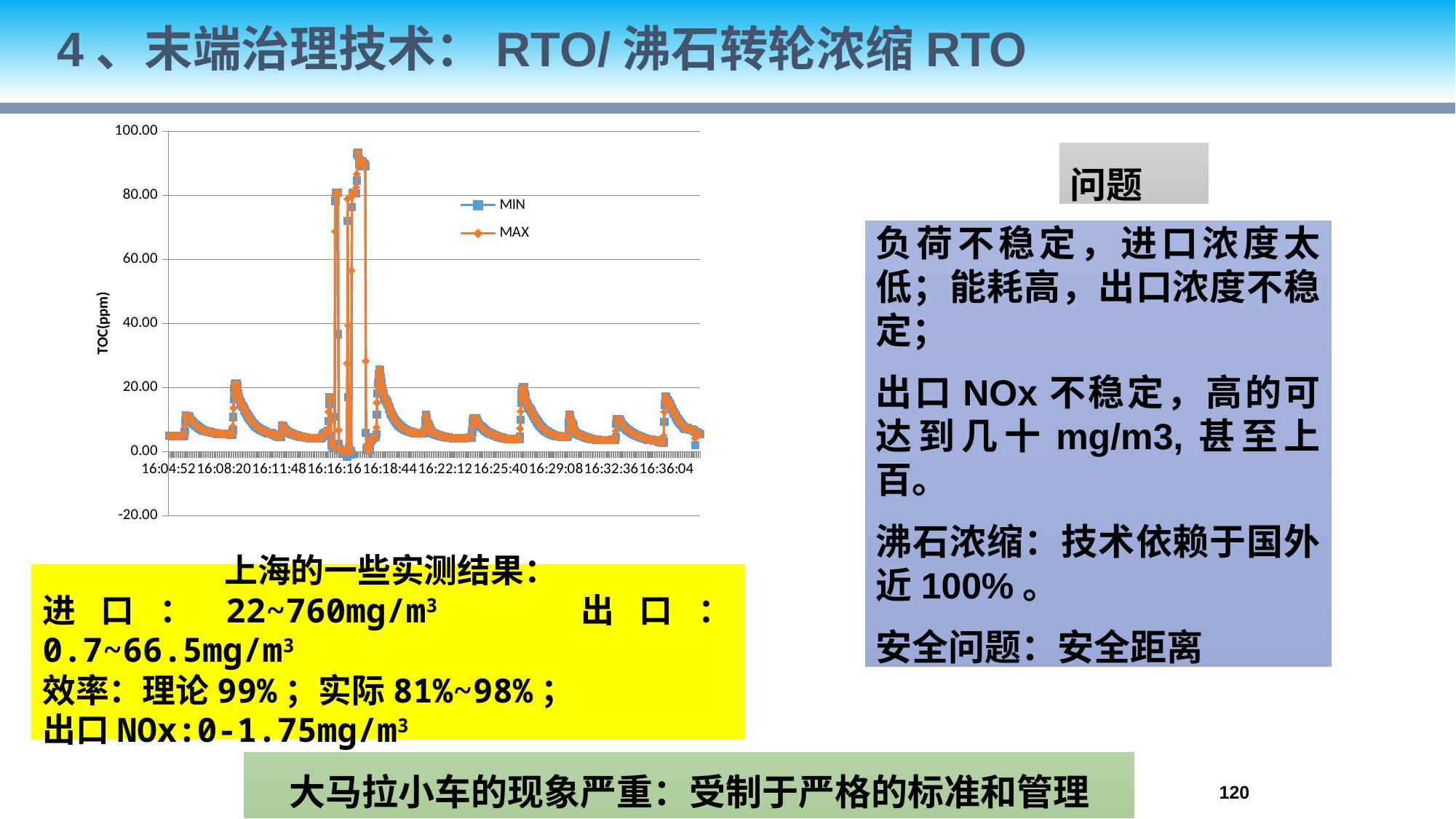

4、末端治理技术：RTO/沸石转轮浓缩RTO

### Chart

| Category | MIN | MAX |
|---|---|---|
| 0.67004629629629597 | 4.95 | 4.96 |
| 0.67006944444444405 | 4.95 | 4.95 |
| 0.67009259259259302 | 4.93 | 4.94 |
| 0.67011574074074098 | 4.92 | 4.92 |
| 0.67013888888888895 | 4.9 | 4.91 |
| 0.67016203703703703 | 4.9 | 4.91 |
| 0.670185185185185 | 4.91 | 4.92 |
| 0.67020833333333296 | 4.91 | 4.92 |
| 0.67023148148148104 | 4.88 | 4.9 |
| 0.67025462962963001 | 4.87 | 4.87 |
| 0.67027777777777797 | 4.87 | 4.88 |
| 0.67030092592592605 | 4.88 | 4.88 |
| 0.67032407407407402 | 4.9 | 4.91 |
| 0.67034722222222198 | 4.89 | 4.89 |
| 0.67037037037036995 | 4.89 | 4.89 |
| 0.67039351851851903 | 4.89 | 4.9 |
| 0.67041666666666699 | 4.88 | 4.89 |
| 0.67043981481481496 | 4.88 | 4.89 |
| 0.67046296296296304 | 4.89 | 4.9 |
| 0.67048611111111101 | 4.9 | 4.91 |
| 0.67050925925925897 | 4.9 | 4.91 |
| 0.67053240740740705 | 4.91 | 4.92 |
| 0.67055555555555602 | 4.91 | 4.92 |
| 0.67057870370370398 | 4.91 | 4.92 |
| 0.67060185185185195 | 4.93 | 4.93 |
| 0.67062500000000003 | 4.92 | 4.93 |
| 0.67064814814814799 | 4.89 | 4.91 |
| 0.67067129629629596 | 4.87 | 4.88 |
| 0.67069444444444404 | 4.88 | 4.92 |
| 0.670717592592593 | 4.95 | 5.23 |
| 0.67074074074074097 | 6.34 | 8.19 |
| 0.67076388888888905 | 9.86 | 10.97 |
| 0.67078703703703701 | 11.28 | 11.36 |
| 0.67081018518518498 | 10.71 | 11.04 |
| 0.67083333333333295 | 10.27 | 10.48 |
| 0.67085648148148103 | 10.24 | 10.37 |
| 0.67087962962962999 | 10.72 | 10.97 |
| 0.67090277777777796 | 11.15 | 11.21 |
| 0.67092592592592604 | 10.87 | 11.1 |
| 0.670949074074074 | 10.39 | 10.64 |
| 0.67097222222222197 | 10.03 | 10.18 |
| 0.67099537037037005 | 9.77 | 9.88 |
| 0.67101851851851801 | 9.52 | 9.63 |
| 0.67104166666666698 | 9.33 | 9.42 |
| 0.67106481481481495 | 9.12 | 9.24 |
| 0.67108796296296302 | 8.95 | 9.01 |
| 0.67111111111111099 | 8.84 | 8.89 |
| 0.67113425925925896 | 8.67 | 8.76 |
| 0.67115740740740704 | 8.56 | 8.62 |
| 0.671180555555556 | 8.35 | 8.47 |
| 0.67120370370370397 | 8.22 | 8.27 |
| 0.67122685185185205 | 8.14 | 8.19 |
| 0.67125000000000001 | 7.99 | 8.08 |
| 0.67127314814814798 | 7.85 | 7.94 |
| 0.67129629629629595 | 7.7 | 7.79 |
| 0.67131944444444402 | 7.56 | 7.62 |
| 0.67134259259259299 | 7.42 | 7.48 |
| 0.67136574074074096 | 7.32 | 7.36 |
| 0.67138888888888903 | 7.18 | 7.26 |
| 0.671412037037037 | 7.08 | 7.12 |
| 0.67143518518518497 | 6.97 | 7.05 |
| 0.67145833333333305 | 6.87 | 6.91 |
| 0.67148148148148101 | 6.81 | 6.83 |
| 0.67150462962962998 | 6.73 | 6.76 |
| 0.67152777777777795 | 6.69 | 6.71 |
| 0.67155092592592602 | 6.63 | 6.66 |
| 0.67157407407407399 | 6.56 | 6.59 |
| 0.67159722222222196 | 6.49 | 6.52 |
| 0.67162037037037003 | 6.47 | 6.47 |
| 0.671643518518518 | 6.44 | 6.45 |
| 0.67166666666666697 | 6.39 | 6.41 |
| 0.67168981481481504 | 6.34 | 6.36 |
| 0.67171296296296301 | 6.25 | 6.31 |
| 0.67173611111111098 | 6.22 | 6.23 |
| 0.67175925925925895 | 6.22 | 6.22 |
| 0.67178240740740702 | 6.18 | 6.21 |
| 0.67180555555555599 | 6.13 | 6.14 |
| 0.67182870370370396 | 6.14 | 6.15 |
| 0.67185185185185203 | 6.09 | 6.13 |
| 0.671875 | 6.02 | 6.06 |
| 0.67189814814814797 | 6.0 | 6.01 |
| 0.67192129629629604 | 5.92 | 5.96 |
| 0.67194444444444401 | 5.84 | 5.88 |
| 0.67196759259259298 | 5.83 | 5.83 |
| 0.67199074074074105 | 5.85 | 5.86 |
| 0.67201388888888902 | 5.82 | 5.85 |
| 0.67203703703703699 | 5.81 | 5.82 |
| 0.67206018518518496 | 5.75 | 5.8 |
| 0.67208333333333303 | 5.64 | 5.68 |
| 0.672106481481482 | 5.58 | 5.6 |
| 0.67212962962962997 | 5.58 | 5.59 |
| 0.67215277777777804 | 5.55 | 5.57 |
| 0.67217592592592601 | 5.56 | 5.57 |
| 0.67219907407407398 | 5.58 | 5.59 |
| 0.67222222222222205 | 5.57 | 5.58 |
| 0.67224537037037002 | 5.58 | 5.58 |
| 0.67226851851851899 | 5.56 | 5.56 |
| 0.67229166666666695 | 5.55 | 5.56 |
| 0.67231481481481503 | 5.48 | 5.5 |
| 0.672337962962963 | 5.47 | 5.48 |
| 0.67236111111111097 | 5.48 | 5.49 |
| 0.67238425925925904 | 5.49 | 5.5 |
| 0.67240740740740701 | 5.5 | 5.51 |
| 0.67243055555555598 | 5.54 | 5.57 |
| 0.67245370370370405 | 5.54 | 5.56 |
| 0.67247685185185202 | 5.58 | 5.62 |
| 0.67249999999999999 | 5.55 | 5.59 |
| 0.67252314814814795 | 5.46 | 5.49 |
| 0.67254629629629603 | 5.45 | 5.46 |
| 0.672569444444444 | 5.46 | 5.47 |
| 0.67259259259259296 | 5.46 | 5.46 |
| 0.67261574074074104 | 5.42 | 5.44 |
| 0.67263888888888901 | 5.4 | 5.42 |
| 0.67266203703703698 | 5.39 | 5.42 |
| 0.67268518518518505 | 5.35 | 5.38 |
| 0.67270833333333302 | 5.32 | 5.33 |
| 0.67273148148148199 | 5.28 | 5.3 |
| 0.67275462962962995 | 5.21 | 5.25 |
| 0.67277777777777803 | 5.15 | 5.16 |
| 0.672800925925926 | 5.14 | 5.41 |
| 0.67282407407407396 | 6.61 | 7.96 |
| 0.67284722222222204 | 10.71 | 13.61 |
| 0.67287037037037001 | 16.28 | 18.1 |
| 0.67289351851851897 | 19.5 | 20.34 |
| 0.67291666666666705 | 20.84 | 21.05 |
| 0.67293981481481502 | 21.15 | 21.21 |
| 0.67296296296296299 | 21.26 | 21.26 |
| 0.67298611111111095 | 21.16 | 21.25 |
| 0.67300925925925903 | 20.49 | 21.04 |
| 0.673032407407407 | 19.27 | 19.76 |
| 0.67305555555555596 | 17.97 | 18.69 |
| 0.67307870370370404 | 16.99 | 17.53 |
| 0.67310185185185201 | 16.47 | 16.67 |
| 0.67312499999999997 | 16.11 | 16.3 |
| 0.67314814814814805 | 15.48 | 15.82 |
| 0.67317129629629602 | 15.02 | 15.2 |
| 0.67319444444444398 | 14.74 | 14.86 |
| 0.67321759259259295 | 14.51 | 14.64 |
| 0.67324074074074103 | 14.29 | 14.38 |
| 0.67326388888888899 | 14.06 | 14.19 |
| 0.67328703703703696 | 13.78 | 13.92 |
| 0.67331018518518504 | 13.37 | 13.57 |
| 0.67333333333333301 | 12.98 | 13.17 |
| 0.67335648148148097 | 12.65 | 12.82 |
| 0.67337962962963005 | 12.31 | 12.46 |
| 0.67340277777777802 | 12.01 | 12.15 |
| 0.67342592592592598 | 11.75 | 11.87 |
| 0.67344907407407395 | 11.52 | 11.64 |
| 0.67347222222222203 | 11.26 | 11.4 |
| 0.67349537037036999 | 10.96 | 11.12 |
| 0.67351851851851896 | 10.71 | 10.85 |
| 0.67354166666666704 | 10.48 | 10.6 |
| 0.673564814814815 | 10.21 | 10.34 |
| 0.67358796296296297 | 9.93 | 10.06 |
| 0.67361111111111105 | 9.67 | 9.79 |
| 0.67363425925925902 | 9.48 | 9.57 |
| 0.67365740740740698 | 9.21 | 9.33 |
| 0.67368055555555595 | 9.06 | 9.15 |
| 0.67370370370370403 | 8.81 | 8.94 |
| 0.67372685185185199 | 8.61 | 8.7 |
| 0.67374999999999996 | 8.48 | 8.54 |
| 0.67377314814814804 | 8.27 | 8.37 |
| 0.673796296296296 | 8.11 | 8.18 |
| 0.67381944444444397 | 7.97 | 8.06 |
| 0.67384259259259205 | 7.82 | 7.89 |
| 0.67386574074074101 | 7.68 | 7.75 |
| 0.67388888888888898 | 7.55 | 7.61 |
| 0.67391203703703695 | 7.43 | 7.5 |
| 0.67393518518518503 | 7.31 | 7.35 |
| 0.67395833333333299 | 7.22 | 7.29 |
| 0.67398148148148096 | 7.12 | 7.18 |
| 0.67400462962963004 | 7.02 | 7.07 |
| 0.674027777777778 | 6.91 | 6.96 |
| 0.67405092592592597 | 6.79 | 6.85 |
| 0.67407407407407405 | 6.74 | 6.77 |
| 0.67409722222222201 | 6.69 | 6.72 |
| 0.67412037037036998 | 6.58 | 6.65 |
| 0.67414351851851895 | 6.47 | 6.55 |
| 0.67416666666666702 | 6.41 | 6.5 |
| 0.67418981481481499 | 6.33 | 6.38 |
| 0.67421296296296296 | 6.23 | 6.28 |
| 0.67423611111111104 | 6.17 | 6.2 |
| 0.674259259259259 | 6.1 | 6.14 |
| 0.67428240740740697 | 6.03 | 6.07 |
| 0.67430555555555605 | 5.95 | 5.98 |
| 0.67432870370370401 | 5.9 | 5.94 |
| 0.67435185185185198 | 5.83 | 5.85 |
| 0.67437499999999995 | 5.79 | 5.8 |
| 0.67439814814814802 | 5.75 | 5.77 |
| 0.67442129629629599 | 5.74 | 5.75 |
| 0.67444444444444496 | 5.73 | 5.73 |
| 0.67446759259259303 | 5.69 | 5.73 |
| 0.674490740740741 | 5.6 | 5.67 |
| 0.67451388888888897 | 5.73 | 5.75 |
| 0.67453703703703705 | 5.51 | 5.59 |
| 0.67456018518518501 | 5.43 | 5.48 |
| 0.67458333333333298 | 5.36 | 5.39 |
| 0.67460648148148195 | 5.31 | 5.35 |
| 0.67462962962963002 | 5.24 | 5.29 |
| 0.67465277777777799 | 5.18 | 5.21 |
| 0.67467592592592596 | 5.07 | 5.12 |
| 0.67469907407407403 | 5.0 | 5.04 |
| 0.674722222222222 | 4.91 | 4.97 |
| 0.67474537037036997 | 4.8 | 4.84 |
| 0.67476851851851805 | 4.79 | 4.8 |
| 0.67479166666666701 | 4.71 | 4.75 |
| 0.67481481481481498 | 4.66 | 4.68 |
| 0.67483796296296295 | 4.62 | 4.64 |
| 0.67486111111111102 | 4.6 | 4.6 |
| 0.67488425925925899 | 4.59 | 4.59 |
| 0.67490740740740696 | 4.64 | 4.72 |
| 0.67493055555555603 | 4.88 | 5.63 |
| 0.674953703703704 | 6.91 | 7.76 |
| 0.67497685185185197 | 8.12 | 8.34 |
| 0.67500000000000004 | 7.93 | 8.32 |
| 0.67502314814814801 | 7.8 | 8.02 |
| 0.67504629629629598 | 7.36 | 7.42 |
| 0.67506944444444394 | 7.05 | 7.14 |
| 0.67509259259259302 | 6.93 | 6.98 |
| 0.67511574074074099 | 6.78 | 6.87 |
| 0.67513888888888896 | 6.57 | 6.65 |
| 0.67516203703703703 | 6.39 | 6.47 |
| 0.675185185185185 | 6.28 | 6.33 |
| 0.67520833333333297 | 6.19 | 6.26 |
| 0.67523148148148104 | 6.11 | 6.15 |
| 0.67525462962963001 | 6.05 | 6.05 |
| 0.67527777777777798 | 5.93 | 5.97 |
| 0.67530092592592605 | 5.85 | 5.89 |
| 0.67532407407407402 | 5.77 | 5.81 |
| 0.67534722222222199 | 5.7 | 5.73 |
| 0.67537037037036995 | 5.61 | 5.68 |
| 0.67539351851851803 | 5.53 | 5.57 |
| 0.675416666666667 | 5.46 | 5.5 |
| 0.67543981481481496 | 5.4 | 5.44 |
| 0.67546296296296304 | 5.35 | 5.38 |
| 0.67548611111111101 | 5.28 | 5.32 |
| 0.67550925925925898 | 5.22 | 5.25 |
| 0.67553240740740705 | 5.17 | 5.19 |
| 0.67555555555555602 | 5.11 | 5.13 |
| 0.67557870370370399 | 5.05 | 5.09 |
| 0.67560185185185195 | 4.99 | 5.01 |
| 0.67562500000000003 | 4.95 | 4.97 |
| 0.675648148148148 | 4.91 | 4.93 |
| 0.67567129629629596 | 4.84 | 4.87 |
| 0.67569444444444404 | 4.79 | 4.8 |
| 0.67571759259259301 | 4.72 | 4.76 |
| 0.67574074074074097 | 4.7 | 4.71 |
| 0.67576388888888905 | 4.67 | 4.68 |
| 0.67578703703703702 | 4.65 | 4.68 |
| 0.67581018518518499 | 4.59 | 4.6 |
| 0.67583333333333295 | 4.57 | 4.57 |
| 0.67585648148148103 | 4.56 | 4.6 |
| 0.67587962962963 | 4.5 | 4.57 |
| 0.67590277777777796 | 4.45 | 4.47 |
| 0.67592592592592604 | 4.45 | 4.49 |
| 0.67594907407407401 | 4.44 | 4.48 |
| 0.67597222222222197 | 4.37 | 4.4 |
| 0.67599537037037005 | 4.34 | 4.36 |
| 0.67601851851851802 | 4.33 | 4.34 |
| 0.67604166666666698 | 4.3 | 4.33 |
| 0.67606481481481495 | 4.29 | 4.3 |
| 0.67608796296296303 | 4.26 | 4.3 |
| 0.676111111111111 | 4.24 | 4.25 |
| 0.67613425925925896 | 4.22 | 4.23 |
| 0.67615740740740704 | 4.2 | 4.21 |
| 0.67618055555555501 | 4.18 | 4.19 |
| 0.67620370370370397 | 4.18 | 4.19 |
| 0.67622685185185205 | 4.18 | 4.19 |
| 0.67625000000000002 | 4.15 | 4.17 |
| 0.67627314814814798 | 4.15 | 4.16 |
| 0.67629629629629595 | 4.14 | 4.15 |
| 0.67631944444444403 | 4.14 | 4.14 |
| 0.67634259259259299 | 4.15 | 4.15 |
| 0.67636574074074096 | 4.15 | 4.15 |
| 0.67638888888888904 | 4.15 | 4.15 |
| 0.67641203703703701 | 4.13 | 4.14 |
| 0.67643518518518497 | 4.14 | 4.14 |
| 0.67645833333333305 | 4.16 | 4.16 |
| 0.67648148148148202 | 4.16 | 4.16 |
| 0.67650462962962998 | 4.16 | 4.16 |
| 0.67652777777777795 | 4.16 | 4.17 |
| 0.67655092592592603 | 4.19 | 4.19 |
| 0.67657407407407399 | 4.18 | 4.19 |
| 0.67659722222222196 | 4.18 | 4.19 |
| 0.67662037037037004 | 4.2 | 4.21 |
| 0.676643518518519 | 4.21 | 4.21 |
| 0.67666666666666697 | 4.21 | 4.26 |
| 0.67668981481481505 | 4.33 | 4.49 |
| 0.67671296296296302 | 4.69 | 4.85 |
| 0.67673611111111098 | 5.05 | 5.24 |
| 0.67675925925925895 | 5.37 | 5.45 |
| 0.67678240740740703 | 5.52 | 5.59 |
| 0.67680555555555599 | 5.66 | 5.71 |
| 0.67682870370370396 | 5.76 | 5.78 |
| 0.67685185185185204 | 5.81 | 5.84 |
| 0.676875 | 5.9 | 5.97 |
| 0.67689814814814797 | 6.01 | 6.05 |
| 0.67692129629629605 | 6.09 | 6.12 |
| 0.67694444444444402 | 6.16 | 6.25 |
| 0.67696759259259298 | 6.48 | 6.99 |
| 0.67699074074074095 | 9.47 | 12.45 |
| 0.67701388888888903 | 14.72 | 16.46 |
| 0.67703703703703699 | 17.03 | 17.05 |
| 0.67706018518518496 | 16.69 | 16.93 |
| 0.67777777777777803 | 4.86 | 9.57 |
| 0.677800925925926 | 2.7 | 3.39 |
| 0.67782407407407397 | 2.05 | 2.31 |
| 0.67784722222222205 | 1.73 | 1.87 |
| 0.67787037037037001 | 1.54 | 1.62 |
| 0.67789351851851898 | 1.4 | 1.47 |
| 0.67791666666666694 | 1.3 | 1.35 |
| 0.67793981481481502 | 1.2 | 1.25 |
| 0.67796296296296299 | 10.81 | 68.7 |
| 0.67798611111111096 | 78.25 | 80.25 |
| 0.67800925925925903 | 80.77 | 80.86 |
| 0.678032407407407 | 80.79 | 80.88 |
| 0.67805555555555597 | 80.8 | 80.85 |
| 0.67807870370370404 | 80.85 | 80.87 |
| 0.67810185185185201 | 36.68 | 80.65 |
| 0.67812499999999998 | 2.37 | 6.74 |
| 0.67814814814814794 | 0.87 | 1.26 |
| 0.67817129629629602 | 0.62 | 0.71 |
| 0.67819444444444399 | 0.5 | 0.55 |
| 0.67821759259259295 | 0.44 | 0.47 |
| 0.67824074074074103 | 0.4 | 0.42 |
| 0.678263888888889 | 0.37 | 0.39 |
| 0.67828703703703697 | 0.31 | 0.32 |
| 0.67831018518518504 | 0.29 | 0.3 |
| 0.67833333333333301 | 0.27 | 0.28 |
| 0.67835648148148098 | 0.25 | 0.26 |
| 0.67837962962963005 | 0.05 | 0.22 |
| 0.67840277777777802 | -0.05 | 0.0 |
| 0.67842592592592599 | -0.07 | -0.06 |
| 0.67844907407407395 | -0.04 | 0.02 |
| 0.67777777777777803 | 0.06 | 0.1 |
| 0.677800925925926 | -1.53 | 27.55 |
| 0.67782407407407397 | 71.96 | 78.94 |
| 0.67784722222222205 | 16.99 | 39.37 |
| 0.67787037037037001 | 1.21 | 3.69 |
| 0.67789351851851898 | 0.28 | 0.51 |
| 0.67791666666666694 | 0.14 | 0.19 |
| 0.67793981481481502 | 0.09 | 0.11 |
| 0.67796296296296299 | 0.06 | 0.07 |
| 0.67798611111111096 | -0.83 | 56.51 |
| 0.67800925925925903 | 76.3 | 79.8 |
| 0.678032407407407 | 80.66 | 80.89 |
| 0.67805555555555597 | 80.92 | 80.95 |
| 0.67807870370370404 | 80.88 | 80.95 |
| 0.67810185185185201 | 80.78 | 80.87 |
| 0.67812499999999998 | 80.68 | 80.76 |
| 0.67814814814814794 | 80.63 | 80.64 |
| 0.67817129629629602 | 80.56 | 80.58 |
| 0.67819444444444399 | 80.59 | 82.55 |
| 0.67821759259259295 | 84.56 | 86.63 |
| 0.67824074074074103 | 92.89 | 93.41 |
| 0.678263888888889 | 93.35 | 93.41 |
| 0.67828703703703697 | 92.27 | 93.33 |
| 0.67831018518518504 | 90.01 | 90.84 |
| 0.67833333333333301 | 89.71 | 89.72 |
| 0.67835648148148098 | 89.64 | 89.66 |
| 0.67837962962963005 | 89.56 | 89.65 |
| 0.67840277777777802 | 89.51 | 89.59 |
| 0.67842592592592599 | 89.13 | 89.45 |
| 0.67844907407407395 | 90.06 | 91.01 |
| 0.67847222222222203 | 90.64 | 91.16 |
| 0.67849537037037 | 89.98 | 90.29 |
| 0.67851851851851797 | 89.8 | 89.92 |
| 0.67854166666666704 | 89.72 | 89.78 |
| 0.67856481481481501 | 89.71 | 89.74 |
| 0.67858796296296298 | 89.03 | 89.65 |
| 0.67861111111111105 | 5.91 | 28.3 |
| 0.67863425925925902 | 1.07 | 2.08 |
| 0.67865740740740699 | 0.64 | 0.74 |
| 0.67868055555555595 | 0.54 | 0.56 |
| 0.67870370370370403 | 0.5 | 0.51 |
| 0.678726851851852 | 0.53 | 0.55 |
| 0.67874999999999996 | 0.44 | 0.57 |
| 0.67877314814814804 | 0.7 | 1.81 |
| 0.67879629629629601 | 2.38 | 2.83 |
| 0.67881944444444497 | 3.14 | 3.4 |
| 0.67884259259259305 | 3.58 | 3.71 |
| 0.67886574074074102 | 3.83 | 3.94 |
| 0.67888888888888899 | 4.03 | 4.12 |
| 0.67891203703703695 | 4.2 | 4.23 |
| 0.67893518518518503 | 4.28 | 4.35 |
| 0.678958333333333 | 4.42 | 4.44 |
| 0.67898148148148196 | 4.47 | 4.47 |
| 0.67900462962963004 | 4.49 | 4.49 |
| 0.67902777777777801 | 4.47 | 4.48 |
| 0.67905092592592597 | 4.48 | 4.52 |
| 0.67907407407407405 | 5.37 | 7.57 |
| 0.67909722222222202 | 11.57 | 15.3 |
| 0.67912037037036999 | 18.12 | 20.27 |
| 0.67914351851851895 | 21.57 | 22.53 |
| 0.67916666666666703 | 23.48 | 23.84 |
| 0.679189814814815 | 24.3 | 25.0 |
| 0.67921296296296296 | 25.62 | 25.83 |
| 0.67923611111111104 | 25.42 | 25.81 |
| 0.67925925925925901 | 23.16 | 24.12 |
| 0.67928240740740697 | 21.58 | 22.47 |
| 0.67930555555555605 | 20.36 | 20.77 |
| 0.67932870370370402 | 19.57 | 19.91 |
| 0.67935185185185198 | 18.7 | 19.09 |
| 0.67937499999999995 | 17.86 | 18.27 |
| 0.67939814814814803 | 17.12 | 17.51 |
| 0.679421296296296 | 16.58 | 16.75 |
| 0.67944444444444396 | 16.48 | 16.66 |
| 0.67946759259259304 | 16.15 | 16.27 |
| 0.67949074074074101 | 15.88 | 15.94 |
| 0.67951388888888897 | 15.74 | 15.84 |
| 0.67953703703703705 | 15.33 | 15.58 |
| 0.67956018518518502 | 14.77 | 15.06 |
| 0.67958333333333298 | 14.56 | 14.78 |
| 0.67960648148148195 | 14.04 | 14.34 |
| 0.67962962962963003 | 13.45 | 13.7 |
| 0.67965277777777799 | 13.02 | 13.24 |
| 0.67967592592592596 | 12.57 | 12.8 |
| 0.67969907407407404 | 12.11 | 12.35 |
| 0.67972222222222201 | 11.83 | 11.96 |
| 0.67974537037036997 | 11.43 | 11.63 |
| 0.67976851851851805 | 11.08 | 11.27 |
| 0.67979166666666702 | 10.82 | 10.94 |
| 0.67981481481481498 | 10.51 | 10.65 |
| 0.67983796296296295 | 10.26 | 10.35 |
| 0.67986111111111103 | 9.99 | 10.14 |
| 0.67988425925925899 | 9.73 | 9.85 |
| 0.67990740740740696 | 9.48 | 9.62 |
| 0.67993055555555604 | 9.28 | 9.37 |
| 0.679953703703704 | 9.06 | 9.18 |
| 0.67997685185185197 | 8.89 | 8.98 |
| 0.68 | 8.69 | 8.76 |
| 0.68002314814814802 | 8.45 | 8.55 |
| 0.68004629629629598 | 8.26 | 8.34 |
| 0.68006944444444395 | 8.12 | 8.19 |
| 0.68009259259259303 | 7.99 | 8.03 |
| 0.68011574074074099 | 7.88 | 7.95 |
| 0.68013888888888896 | 7.76 | 7.82 |
| 0.68016203703703704 | 7.59 | 7.67 |
| 0.680185185185185 | 7.49 | 7.54 |
| 0.68020833333333297 | 7.35 | 7.41 |
| 0.68023148148148105 | 7.19 | 7.24 |
| 0.68025462962963001 | 7.07 | 7.14 |
| 0.68027777777777798 | 6.96 | 7.02 |
| 0.68030092592592595 | 6.88 | 6.91 |
| 0.68032407407407403 | 6.82 | 6.85 |
| 0.68034722222222199 | 6.75 | 6.79 |
| 0.68037037037036996 | 6.64 | 6.68 |
| 0.68039351851851804 | 6.55 | 6.58 |
| 0.680416666666667 | 6.51 | 6.52 |
| 0.68043981481481497 | 6.46 | 6.48 |
| 0.68046296296296305 | 6.38 | 6.42 |
| 0.68048611111111101 | 6.29 | 6.33 |
| 0.68050925925925898 | 6.26 | 6.27 |
| 0.68053240740740695 | 6.23 | 6.24 |
| 0.68055555555555503 | 6.18 | 6.21 |
| 0.68057870370370399 | 6.1 | 6.16 |
| 0.68060185185185196 | 6.03 | 6.06 |
| 0.68062500000000004 | 6.0 | 6.02 |
| 0.680648148148148 | 5.94 | 5.96 |
| 0.68067129629629597 | 5.93 | 5.93 |
| 0.68069444444444405 | 5.89 | 5.9 |
| 0.68071759259259301 | 5.84 | 5.87 |
| 0.68074074074074098 | 5.8 | 5.83 |
| 0.68076388888888895 | 5.78 | 5.79 |
| 0.68078703703703702 | 5.76 | 5.77 |
| 0.68081018518518499 | 5.75 | 5.75 |
| 0.68083333333333296 | 5.74 | 5.74 |
| 0.68085648148148203 | 5.7 | 5.71 |
| 0.68087962962963 | 5.69 | 5.69 |
| 0.68090277777777797 | 5.65 | 5.68 |
| 0.68092592592592605 | 5.63 | 5.65 |
| 0.68094907407407401 | 5.65 | 5.66 |
| 0.68097222222222198 | 5.64 | 5.66 |
| 0.68099537037036995 | 5.63 | 5.65 |
| 0.68101851851851902 | 5.63 | 5.63 |
| 0.68104166666666699 | 5.62 | 5.64 |
| 0.68106481481481496 | 5.6 | 5.6 |
| 0.68108796296296303 | 5.61 | 5.67 |
| 0.681111111111111 | 5.72 | 5.75 |
| 0.68113425925925897 | 5.77 | 5.8 |
| 0.68115740740740705 | 5.81 | 5.94 |
| 0.68118055555555601 | 6.7 | 7.83 |
| 0.68120370370370398 | 9.59 | 10.92 |
| 0.68122685185185206 | 11.49 | 11.61 |
| 0.68125000000000002 | 10.69 | 11.26 |
| 0.68127314814814799 | 9.65 | 10.0 |
| 0.68129629629629596 | 8.93 | 9.24 |
| 0.68131944444444403 | 8.55 | 8.68 |
| 0.681342592592593 | 8.41 | 8.46 |
| 0.68136574074074097 | 8.13 | 8.29 |
| 0.68138888888888904 | 7.68 | 7.94 |
| 0.68141203703703701 | 7.07 | 7.33 |
| 0.68143518518518498 | 6.57 | 6.81 |
| 0.68145833333333306 | 6.27 | 6.38 |
| 0.68148148148148102 | 6.03 | 6.15 |
| 0.68150462962962999 | 5.88 | 5.94 |
| 0.68152777777777795 | 5.78 | 5.84 |
| 0.68155092592592603 | 5.7 | 5.73 |
| 0.681574074074074 | 5.63 | 5.66 |
| 0.68159722222222197 | 5.57 | 5.59 |
| 0.68162037037037004 | 5.52 | 5.54 |
| 0.68164351851851901 | 5.47 | 5.5 |
| 0.68166666666666698 | 5.39 | 5.41 |
| 0.68168981481481505 | 5.34 | 5.37 |
| 0.68171296296296302 | 5.27 | 5.3 |
| 0.68173611111111099 | 5.2 | 5.24 |
| 0.68175925925925895 | 5.13 | 5.15 |
| 0.68178240740740703 | 5.07 | 5.11 |
| 0.681805555555556 | 5.03 | 5.05 |
| 0.68182870370370396 | 4.99 | 5.01 |
| 0.68185185185185204 | 4.94 | 4.97 |
| 0.68187500000000001 | 4.88 | 4.9 |
| 0.68189814814814798 | 4.84 | 4.87 |
| 0.68192129629629605 | 4.79 | 4.82 |
| 0.68194444444444402 | 4.75 | 4.77 |
| 0.68196759259259299 | 4.68 | 4.72 |
| 0.68199074074074095 | 4.66 | 4.66 |
| 0.68201388888888903 | 4.64 | 4.66 |
| 0.682037037037037 | 4.6 | 4.62 |
| 0.68206018518518496 | 4.56 | 4.59 |
| 0.68208333333333304 | 4.52 | 4.54 |
| 0.68210648148148101 | 4.47 | 4.49 |
| 0.68212962962962997 | 4.44 | 4.46 |
| 0.68215277777777805 | 4.4 | 4.41 |
| 0.68217592592592602 | 4.38 | 4.39 |
| 0.68219907407407399 | 4.35 | 4.36 |
| 0.68222222222222195 | 4.33 | 4.33 |
| 0.68224537037037003 | 4.32 | 4.32 |
| 0.682268518518519 | 4.31 | 4.31 |
| 0.68229166666666696 | 4.28 | 4.3 |
| 0.68231481481481504 | 4.27 | 4.27 |
| 0.68233796296296301 | 4.23 | 4.25 |
| 0.68236111111111097 | 4.22 | 4.22 |
| 0.68238425925925905 | 4.21 | 4.21 |
| 0.68240740740740702 | 4.2 | 4.21 |
| 0.68243055555555598 | 4.17 | 4.18 |
| 0.68245370370370395 | 4.17 | 4.17 |
| 0.68247685185185203 | 4.17 | 4.17 |
| 0.6825 | 4.15 | 4.15 |
| 0.68252314814814796 | 4.14 | 4.16 |
| 0.68254629629629604 | 4.12 | 4.14 |
| 0.68256944444444401 | 4.12 | 4.12 |
| 0.68259259259259297 | 4.13 | 4.14 |
| 0.68261574074074105 | 4.13 | 4.14 |
| 0.68263888888888902 | 4.14 | 4.15 |
| 0.68266203703703698 | 4.15 | 4.15 |
| 0.68268518518518495 | 4.14 | 4.15 |
| 0.68270833333333303 | 4.14 | 4.15 |
| 0.682731481481481 | 4.15 | 4.16 |
| 0.68275462962962996 | 4.16 | 4.16 |
| 0.68277777777777804 | 4.17 | 4.17 |
| 0.68280092592592601 | 4.18 | 4.19 |
| 0.68282407407407397 | 4.19 | 4.2 |
| 0.68284722222222205 | 4.2 | 4.21 |
| 0.68287037037037002 | 4.19 | 4.2 |
| 0.68289351851851798 | 4.22 | 4.23 |
| 0.68291666666666695 | 4.24 | 4.24 |
| 0.68293981481481503 | 4.25 | 4.25 |
| 0.68296296296296299 | 4.24 | 4.25 |
| 0.68298611111111096 | 4.24 | 4.25 |
| 0.68300925925925904 | 4.25 | 4.26 |
| 0.68303240740740701 | 4.27 | 4.27 |
| 0.68305555555555597 | 4.27 | 4.28 |
| 0.68307870370370405 | 4.3 | 4.31 |
| 0.68310185185185202 | 4.32 | 4.33 |
| 0.68312499999999998 | 4.34 | 4.35 |
| 0.68314814814814795 | 4.35 | 4.35 |
| 0.68317129629629603 | 4.33 | 4.34 |
| 0.68319444444444499 | 4.31 | 4.33 |
| 0.68321759259259296 | 4.41 | 4.56 |
| 0.68324074074074104 | 6.19 | 8.01 |
| 0.683263888888889 | 9.56 | 10.36 |
| 0.68328703703703697 | 10.41 | 10.54 |
| 0.68331018518518505 | 9.9 | 10.15 |
| 0.68333333333333302 | 9.58 | 9.72 |
| 0.68335648148148198 | 9.59 | 9.81 |
| 0.68337962962962995 | 10.04 | 10.3 |
| 0.68340277777777803 | 10.45 | 10.47 |
| 0.68342592592592599 | 10.01 | 10.33 |
| 0.68344907407407396 | 9.53 | 9.7 |
| 0.68347222222222204 | 9.15 | 9.35 |
| 0.68349537037037 | 8.79 | 8.94 |
| 0.68351851851851897 | 8.58 | 8.69 |
| 0.68354166666666705 | 8.41 | 8.5 |
| 0.68356481481481501 | 8.18 | 8.32 |
| 0.68358796296296298 | 7.92 | 8.04 |
| 0.68361111111111095 | 7.82 | 7.86 |
| 0.68363425925925903 | 7.75 | 7.79 |
| 0.68365740740740699 | 7.65 | 7.73 |
| 0.68368055555555596 | 7.43 | 7.55 |
| 0.68370370370370404 | 7.29 | 7.33 |
| 0.683726851851852 | 7.1 | 7.18 |
| 0.68374999999999997 | 6.95 | 7.03 |
| 0.68377314814814805 | 6.81 | 6.89 |
| 0.68379629629629601 | 6.68 | 6.74 |
| 0.68381944444444398 | 6.57 | 6.62 |
| 0.68384259259259295 | 6.43 | 6.51 |
| 0.68386574074074102 | 6.25 | 6.33 |
| 0.68388888888888899 | 6.16 | 6.2 |
| 0.68391203703703696 | 6.04 | 6.08 |
| 0.68393518518518504 | 6.01 | 6.02 |
| 0.683958333333333 | 5.96 | 5.99 |
| 0.68398148148148197 | 5.87 | 5.93 |
| 0.68400462962963005 | 5.77 | 5.82 |
| 0.68402777777777801 | 5.65 | 5.7 |
| 0.68405092592592598 | 5.57 | 5.6 |
| 0.68407407407407395 | 5.54 | 5.56 |
| 0.68409722222222202 | 5.44 | 5.49 |
| 0.68412037037036999 | 5.37 | 5.41 |
| 0.68414351851851896 | 5.31 | 5.35 |
| 0.68416666666666703 | 5.25 | 5.26 |
| 0.684189814814815 | 5.2 | 5.23 |
| 0.68421296296296297 | 5.08 | 5.13 |
| 0.68423611111111104 | 5.02 | 5.05 |
| 0.68425925925925901 | 4.97 | 4.99 |
| 0.68428240740740698 | 4.9 | 4.93 |
| 0.68430555555555606 | 4.83 | 4.86 |
| 0.68432870370370402 | 4.77 | 4.8 |
| 0.68435185185185199 | 4.71 | 4.76 |
| 0.68437499999999996 | 4.63 | 4.66 |
| 0.68439814814814803 | 4.59 | 4.61 |
| 0.684421296296296 | 4.54 | 4.57 |
| 0.68444444444444397 | 4.5 | 4.52 |
| 0.68446759259259304 | 4.47 | 4.48 |
| 0.68449074074074101 | 4.41 | 4.44 |
| 0.68451388888888898 | 4.36 | 4.39 |
| 0.68453703703703705 | 4.3 | 4.32 |
| 0.68456018518518502 | 4.22 | 4.25 |
| 0.68458333333333299 | 4.14 | 4.18 |
| 0.68460648148148195 | 4.13 | 4.13 |
| 0.68462962962963003 | 4.09 | 4.12 |
| 0.684652777777778 | 4.03 | 4.06 |
| 0.68467592592592597 | 4.01 | 4.01 |
| 0.68469907407407404 | 3.99 | 4.0 |
| 0.68472222222222201 | 3.99 | 3.99 |
| 0.68474537037036998 | 3.96 | 3.97 |
| 0.68476851851851805 | 3.96 | 3.96 |
| 0.68479166666666702 | 3.95 | 3.95 |
| 0.68481481481481499 | 3.97 | 3.98 |
| 0.68483796296296295 | 3.98 | 3.99 |
| 0.68486111111111103 | 3.97 | 3.98 |
| 0.684884259259259 | 3.92 | 3.95 |
| 0.68490740740740697 | 3.88 | 3.89 |
| 0.68493055555555504 | 3.87 | 3.91 |
| 0.68495370370370401 | 3.94 | 3.97 |
| 0.68497685185185198 | 3.92 | 3.96 |
| 0.68500000000000005 | 3.86 | 3.87 |
| 0.68502314814814802 | 3.83 | 3.84 |
| 0.68504629629629599 | 3.83 | 3.84 |
| 0.68506944444444395 | 3.84 | 3.84 |
| 0.68509259259259303 | 3.86 | 3.87 |
| 0.685115740740741 | 3.89 | 3.92 |
| 0.68513888888888896 | 3.92 | 3.93 |
| 0.68516203703703704 | 3.88 | 3.89 |
| 0.68518518518518501 | 3.91 | 3.93 |
| 0.68520833333333298 | 3.93 | 3.94 |
| 0.68523148148148105 | 3.95 | 3.96 |
| 0.68525462962963002 | 3.91 | 3.94 |
| 0.68527777777777799 | 3.79 | 3.84 |
| 0.68530092592592595 | 3.78 | 3.84 |
| 0.68532407407407403 | 4.59 | 7.24 |
| 0.685347222222222 | 9.95 | 12.58 |
| 0.68537037037036996 | 15.29 | 16.96 |
| 0.68539351851851904 | 18.16 | 18.96 |
| 0.68541666666666701 | 19.41 | 19.63 |
| 0.68543981481481497 | 19.83 | 19.98 |
| 0.68546296296296305 | 20.06 | 20.13 |
| 0.68548611111111102 | 20.08 | 20.16 |
| 0.68550925925925899 | 19.02 | 19.76 |
| 0.68553240740740795 | 17.87 | 18.37 |
| 0.68555555555555603 | 17.06 | 17.5 |
| 0.685578703703704 | 16.1 | 16.44 |
| 0.68560185185185196 | 15.43 | 15.71 |
| 0.68562500000000004 | 14.92 | 15.14 |
| 0.68564814814814801 | 14.47 | 14.68 |
| 0.68567129629629597 | 14.13 | 14.27 |
| 0.68569444444444405 | 13.83 | 13.99 |
| 0.68571759259259302 | 13.6 | 13.7 |
| 0.68574074074074098 | 13.4 | 13.49 |
| 0.68576388888888895 | 13.18 | 13.3 |
| 0.68578703703703703 | 13.0 | 13.09 |
| 0.685810185185185 | 12.68 | 12.87 |
| 0.68583333333333296 | 12.27 | 12.5 |
| 0.68585648148148104 | 11.94 | 12.09 |
| 0.68587962962963001 | 11.59 | 11.78 |
| 0.68590277777777797 | 11.32 | 11.46 |
| 0.68592592592592605 | 11.06 | 11.19 |
| 0.68594907407407402 | 10.79 | 10.92 |
| 0.68597222222222198 | 10.43 | 10.65 |
| 0.68599537037036995 | 10.12 | 10.26 |
| 0.68601851851851903 | 9.88 | 10.02 |
| 0.68604166666666699 | 9.6 | 9.73 |
| 0.68606481481481496 | 9.4 | 9.49 |
| 0.68608796296296304 | 9.17 | 9.3 |
| 0.68611111111111101 | 8.94 | 9.07 |
| 0.68613425925925897 | 8.67 | 8.79 |
| 0.68615740740740705 | 8.45 | 8.56 |
| 0.68618055555555602 | 8.26 | 8.35 |
| 0.68620370370370398 | 8.06 | 8.17 |
| 0.68622685185185195 | 7.87 | 7.96 |
| 0.68625000000000003 | 7.66 | 7.78 |
| 0.68627314814814799 | 7.44 | 7.57 |
| 0.68629629629629596 | 7.3 | 7.35 |
| 0.68631944444444404 | 7.17 | 7.22 |
| 0.686342592592593 | 7.03 | 7.1 |
| 0.68636574074074097 | 6.87 | 6.94 |
| 0.68638888888888905 | 6.75 | 6.82 |
| 0.68641203703703701 | 6.6 | 6.69 |
| 0.68643518518518498 | 6.46 | 6.54 |
| 0.68645833333333295 | 6.35 | 6.41 |
| 0.68648148148148103 | 6.26 | 6.3 |
| 0.68650462962962999 | 6.17 | 6.22 |
| 0.68652777777777796 | 6.07 | 6.11 |
| 0.68655092592592604 | 5.97 | 6.02 |
| 0.686574074074074 | 5.89 | 5.93 |
| 0.68659722222222197 | 5.79 | 5.84 |
| 0.68662037037037005 | 5.67 | 5.74 |
| 0.68664351851851801 | 5.61 | 5.63 |
| 0.68666666666666698 | 5.51 | 5.56 |
| 0.68668981481481495 | 5.4 | 5.46 |
| 0.68671296296296302 | 5.34 | 5.36 |
| 0.68673611111111099 | 5.27 | 5.29 |
| 0.68675925925925896 | 5.21 | 5.24 |
| 0.68678240740740704 | 5.15 | 5.18 |
| 0.686805555555556 | 5.08 | 5.12 |
| 0.68682870370370397 | 5.05 | 5.07 |
| 0.68685185185185205 | 4.98 | 5.01 |
| 0.68687500000000001 | 4.96 | 4.97 |
| 0.68689814814814798 | 4.93 | 4.95 |
| 0.68692129629629595 | 4.87 | 4.9 |
| 0.68694444444444402 | 4.85 | 4.88 |
| 0.68696759259259299 | 4.88 | 4.9 |
| 0.68699074074074096 | 4.84 | 4.86 |
| 0.68701388888888903 | 4.81 | 4.83 |
| 0.687037037037037 | 4.76 | 4.79 |
| 0.68706018518518497 | 4.72 | 4.74 |
| 0.68708333333333305 | 4.71 | 4.71 |
| 0.68710648148148101 | 4.68 | 4.69 |
| 0.68712962962962998 | 4.66 | 4.68 |
| 0.68715277777777795 | 4.64 | 4.65 |
| 0.68717592592592602 | 4.61 | 4.62 |
| 0.68719907407407399 | 4.61 | 4.61 |
| 0.68722222222222196 | 4.6 | 4.61 |
| 0.68724537037037003 | 4.58 | 4.6 |
| 0.687268518518518 | 4.58 | 4.58 |
| 0.68729166666666697 | 4.56 | 4.57 |
| 0.68731481481481504 | 4.55 | 4.56 |
| 0.68733796296296301 | 4.56 | 4.59 |
| 0.68736111111111098 | 4.61 | 4.62 |
| 0.68738425925925895 | 4.67 | 4.69 |
| 0.68740740740740702 | 4.75 | 5.14 |
| 0.68743055555555599 | 5.9 | 7.48 |
| 0.68745370370370396 | 8.98 | 10.49 |
| 0.68747685185185203 | 11.47 | 11.7 |
| 0.6875 | 11.22 | 11.55 |
| 0.68752314814814797 | 9.99 | 10.5 |
| 0.68754629629629604 | 9.21 | 9.59 |
| 0.68756944444444401 | 8.79 | 8.95 |
| 0.68759259259259298 | 8.63 | 8.7 |
| 0.68761574074074105 | 8.44 | 8.56 |
| 0.68763888888888902 | 7.8 | 8.11 |
| 0.68766203703703699 | 7.05 | 7.43 |
| 0.68768518518518496 | 6.58 | 6.81 |
| 0.68770833333333303 | 6.24 | 6.42 |
| 0.687731481481482 | 5.98 | 6.09 |
| 0.68775462962962997 | 5.79 | 5.89 |
| 0.68777777777777804 | 5.66 | 5.71 |
| 0.68780092592592601 | 5.57 | 5.61 |
| 0.68782407407407398 | 5.5 | 5.53 |
| 0.68784722222222205 | 5.41 | 5.45 |
| 0.68787037037037002 | 5.35 | 5.38 |
| 0.68789351851851899 | 5.28 | 5.32 |
| 0.68791666666666695 | 5.19 | 5.24 |
| 0.68793981481481503 | 5.11 | 5.15 |
| 0.687962962962963 | 5.04 | 5.08 |
| 0.68798611111111097 | 4.97 | 5.01 |
| 0.68800925925925904 | 4.9 | 4.94 |
| 0.68803240740740701 | 4.83 | 4.86 |
| 0.68805555555555598 | 4.77 | 4.81 |
| 0.68807870370370405 | 4.71 | 4.75 |
| 0.68810185185185202 | 4.65 | 4.68 |
| 0.68812499999999999 | 4.61 | 4.63 |
| 0.68814814814814795 | 4.55 | 4.59 |
| 0.68817129629629603 | 4.5 | 4.52 |
| 0.688194444444444 | 4.44 | 4.47 |
| 0.68821759259259296 | 4.38 | 4.41 |
| 0.68824074074074104 | 4.32 | 4.35 |
| 0.68826388888888901 | 4.26 | 4.29 |
| 0.68828703703703698 | 4.22 | 4.24 |
| 0.68831018518518505 | 4.17 | 4.19 |
| 0.68833333333333302 | 4.12 | 4.15 |
| 0.68835648148148199 | 4.08 | 4.11 |
| 0.68837962962962995 | 4.04 | 4.06 |
| 0.68840277777777803 | 3.98 | 4.01 |
| 0.688425925925926 | 3.95 | 3.96 |
| 0.68844907407407396 | 3.92 | 3.94 |
| 0.68847222222222204 | 3.88 | 3.9 |
| 0.68849537037037001 | 3.85 | 3.88 |
| 0.68851851851851897 | 3.82 | 3.83 |
| 0.68854166666666705 | 3.8 | 3.8 |
| 0.68856481481481502 | 3.78 | 3.78 |
| 0.68858796296296299 | 3.77 | 3.77 |
| 0.68861111111111095 | 3.74 | 3.75 |
| 0.68863425925925903 | 3.7 | 3.72 |
| 0.688657407407407 | 3.69 | 3.7 |
| 0.68868055555555596 | 3.68 | 3.68 |
| 0.68870370370370404 | 3.67 | 3.67 |
| 0.68872685185185201 | 3.65 | 3.66 |
| 0.68874999999999997 | 3.65 | 3.65 |
| 0.68877314814814805 | 3.63 | 3.64 |
| 0.68879629629629602 | 3.62 | 3.62 |
| 0.68881944444444398 | 3.6 | 3.61 |
| 0.68884259259259295 | 3.59 | 3.59 |
| 0.68886574074074103 | 3.58 | 3.58 |
| 0.68888888888888899 | 3.57 | 3.58 |
| 0.68891203703703696 | 3.57 | 3.57 |
| 0.68893518518518504 | 3.57 | 3.57 |
| 0.68895833333333301 | 3.57 | 3.58 |
| 0.68898148148148097 | 3.57 | 3.57 |
| 0.68900462962963005 | 3.57 | 3.57 |
| 0.68902777777777802 | 3.57 | 3.57 |
| 0.68905092592592598 | 3.56 | 3.57 |
| 0.68907407407407395 | 3.55 | 3.55 |
| 0.68909722222222203 | 3.55 | 3.56 |
| 0.68912037037036999 | 3.56 | 3.57 |
| 0.68914351851851896 | 3.56 | 3.57 |
| 0.68916666666666704 | 3.58 | 3.58 |
| 0.689189814814815 | 3.59 | 3.59 |
| 0.68921296296296297 | 3.6 | 3.61 |
| 0.68923611111111105 | 3.61 | 3.62 |
| 0.68925925925925902 | 3.63 | 3.64 |
| 0.68928240740740698 | 3.64 | 3.64 |
| 0.68930555555555595 | 3.65 | 3.65 |
| 0.68932870370370403 | 3.66 | 3.66 |
| 0.68935185185185199 | 3.67 | 3.68 |
| 0.68937499999999996 | 3.68 | 3.68 |
| 0.68939814814814804 | 3.68 | 3.68 |
| 0.689421296296296 | 3.67 | 3.67 |
| 0.68944444444444397 | 3.68 | 3.7 |
| 0.68946759259259205 | 3.79 | 4.02 |
| 0.68949074074074101 | 4.55 | 6.45 |
| 0.68951388888888898 | 8.67 | 9.96 |
| 0.68953703703703695 | 10.05 | 10.18 |
| 0.68956018518518503 | 9.58 | 9.85 |
| 0.68958333333333299 | 9.25 | 9.39 |
| 0.68960648148148096 | 9.31 | 9.63 |
| 0.68962962962963004 | 9.92 | 10.13 |
| 0.689652777777778 | 10.17 | 10.2 |
| 0.68967592592592597 | 9.65 | 9.98 |
| 0.68969907407407405 | 9.24 | 9.48 |
| 0.68972222222222201 | 8.84 | 9.02 |
| 0.68974537037036998 | 8.58 | 8.72 |
| 0.68976851851851895 | 8.29 | 8.45 |
| 0.68979166666666702 | 8.12 | 8.18 |
| 0.68981481481481499 | 8.01 | 8.08 |
| 0.68983796296296296 | 7.85 | 7.92 |
| 0.68986111111111104 | 7.67 | 7.79 |
| 0.689884259259259 | 7.46 | 7.56 |
| 0.68990740740740697 | 7.29 | 7.37 |
| 0.68993055555555605 | 7.18 | 7.24 |
| 0.68995370370370401 | 7.06 | 7.12 |
| 0.68997685185185198 | 6.91 | 6.99 |
| 0.69 | 6.74 | 6.81 |
| 0.69002314814814802 | 6.65 | 6.69 |
| 0.69004629629629599 | 6.5 | 6.6 |
| 0.69006944444444496 | 6.37 | 6.43 |
| 0.69009259259259303 | 6.25 | 6.32 |
| 0.690115740740741 | 6.13 | 6.19 |
| 0.69013888888888897 | 6.04 | 6.08 |
| 0.69016203703703705 | 5.91 | 5.98 |
| 0.69018518518518501 | 5.8 | 5.86 |
| 0.69020833333333298 | 5.72 | 5.75 |
| 0.69023148148148195 | 5.66 | 5.69 |
| 0.69025462962963002 | 5.55 | 5.61 |
| 0.69027777777777799 | 5.48 | 5.52 |
| 0.69030092592592596 | 5.37 | 5.45 |
| 0.69032407407407403 | 5.26 | 5.32 |
| 0.690347222222222 | 5.15 | 5.2 |
| 0.69037037037036997 | 5.12 | 5.13 |
| 0.69039351851851805 | 5.09 | 5.1 |
| 0.69041666666666701 | 5.02 | 5.07 |
| 0.69043981481481498 | 4.93 | 4.97 |
| 0.69046296296296295 | 4.84 | 4.88 |
| 0.69048611111111102 | 4.79 | 4.8 |
| 0.69050925925925899 | 4.75 | 4.78 |
| 0.69053240740740696 | 4.65 | 4.71 |
| 0.69055555555555603 | 4.57 | 4.6 |
| 0.690578703703704 | 4.49 | 4.53 |
| 0.69060185185185197 | 4.45 | 4.47 |
| 0.69062500000000004 | 4.36 | 4.4 |
| 0.69064814814814801 | 4.29 | 4.31 |
| 0.69067129629629598 | 4.24 | 4.27 |
| 0.69069444444444394 | 4.24 | 4.24 |
| 0.69071759259259302 | 4.2 | 4.24 |
| 0.69074074074074099 | 4.11 | 4.16 |
| 0.69076388888888896 | 4.08 | 4.08 |
| 0.69078703703703703 | 4.05 | 4.07 |
| 0.690810185185185 | 3.97 | 4.01 |
| 0.69083333333333297 | 3.86 | 3.9 |
| 0.69085648148148104 | 3.8 | 3.82 |
| 0.69087962962963001 | 3.75 | 3.77 |
| 0.69090277777777798 | 3.72 | 3.74 |
| 0.69092592592592605 | 3.69 | 3.7 |
| 0.69094907407407402 | 3.67 | 3.69 |
| 0.69097222222222199 | 3.64 | 3.66 |
| 0.69099537037036995 | 3.64 | 3.64 |
| 0.69101851851851803 | 3.65 | 3.67 |
| 0.691041666666667 | 3.67 | 3.68 |
| 0.69106481481481496 | 3.62 | 3.65 |
| 0.69108796296296304 | 3.62 | 3.63 |
| 0.69111111111111101 | 3.6 | 3.62 |
| 0.69113425925925898 | 3.53 | 3.56 |
| 0.69115740740740705 | 3.5 | 3.51 |
| 0.69118055555555602 | 3.52 | 3.55 |
| 0.69120370370370399 | 3.55 | 3.55 |
| 0.69122685185185195 | 3.53 | 3.54 |
| 0.69125000000000003 | 3.54 | 3.55 |
| 0.691273148148148 | 3.54 | 3.55 |
| 0.69129629629629596 | 3.5 | 3.53 |
| 0.69131944444444404 | 3.32 | 3.43 |
| 0.69134259259259301 | 3.17 | 3.26 |
| 0.69136574074074097 | 3.02 | 3.08 |
| 0.69138888888888905 | 2.97 | 3.0 |
| 0.69141203703703702 | 2.93 | 2.94 |
| 0.69143518518518499 | 2.93 | 2.95 |
| 0.69145833333333295 | 2.91 | 2.92 |
| 0.69148148148148103 | 2.85 | 2.88 |
| 0.69150462962963 | 2.8 | 2.82 |
| 0.69152777777777796 | 2.77 | 2.79 |
| 0.69155092592592604 | 2.77 | 2.82 |
| 0.69157407407407401 | 3.05 | 4.95 |
| 0.69159722222222197 | 9.23 | 12.49 |
| 0.69162037037037005 | 14.55 | 16.04 |
| 0.69164351851851802 | 16.85 | 17.18 |
| 0.69166666666666698 | 17.09 | 17.23 |
| 0.69168981481481495 | 16.62 | 16.91 |
| 0.69171296296296303 | 16.24 | 16.42 |
| 0.691736111111111 | 16.04 | 16.08 |
| 0.69175925925925896 | 15.79 | 15.93 |
| 0.69178240740740704 | 15.5 | 15.64 |
| 0.69180555555555501 | 15.21 | 15.37 |
| 0.69182870370370397 | 14.86 | 15.07 |
| 0.69185185185185205 | 14.57 | 14.73 |
| 0.69187500000000002 | 14.24 | 14.42 |
| 0.69189814814814798 | 13.87 | 14.08 |
| 0.69192129629629595 | 13.5 | 13.65 |
| 0.69194444444444403 | 13.19 | 13.32 |
| 0.69196759259259299 | 12.9 | 13.02 |
| 0.69199074074074096 | 12.46 | 12.68 |
| 0.69201388888888904 | 12.08 | 12.28 |
| 0.69203703703703701 | 11.81 | 11.92 |
| 0.69206018518518497 | 11.48 | 11.67 |
| 0.69208333333333305 | 11.25 | 11.34 |
| 0.69210648148148202 | 10.96 | 11.1 |
| 0.69212962962962998 | 10.68 | 10.81 |
| 0.69215277777777795 | 10.37 | 10.5 |
| 0.69217592592592603 | 10.1 | 10.25 |
| 0.69219907407407399 | 9.84 | 9.95 |
| 0.69222222222222196 | 9.62 | 9.72 |
| 0.69224537037037004 | 9.39 | 9.5 |
| 0.692268518518519 | 9.2 | 9.28 |
| 0.69229166666666697 | 8.94 | 9.1 |
| 0.69231481481481505 | 8.73 | 8.82 |
| 0.69233796296296302 | 8.54 | 8.64 |
| 0.69236111111111098 | 8.34 | 8.43 |
| 0.69238425925925895 | 8.09 | 8.22 |
| 0.69240740740740703 | 7.93 | 8.02 |
| 0.69243055555555599 | 7.76 | 7.84 |
| 0.69245370370370396 | 7.52 | 7.64 |
| 0.69247685185185204 | 7.34 | 7.46 |
| 0.6925 | 7.17 | 7.25 |
| 0.69252314814814797 | 7.1 | 7.1 |
| 0.69254629629629605 | 7.18 | 7.31 |
| 0.69256944444444402 | 7.4 | 7.49 |
| 0.69259259259259298 | 7.5 | 7.52 |
| 0.69261574074074095 | 7.31 | 7.43 |
| 0.69263888888888903 | 7.12 | 7.22 |
| 0.69266203703703699 | 6.94 | 7.03 |
| 0.69268518518518496 | 6.86 | 6.89 |
| 0.69270833333333304 | 6.84 | 6.85 |
| 0.692731481481481 | 6.83 | 6.83 |
| 0.69275462962962997 | 6.84 | 6.86 |
| 0.69277777777777805 | 6.86 | 6.87 |
| 0.69280092592592601 | 6.82 | 6.86 |
| 0.69282407407407398 | 6.73 | 6.76 |
| 0.69284722222222195 | 6.69 | 6.71 |
| 0.69287037037037003 | 6.61 | 6.66 |
| 0.69289351851851899 | 6.49 | 6.56 |
| 0.69291666666666696 | 6.41 | 6.45 |
| 0.69293981481481504 | 1.99 | 4.26 |
| 0.692962962962963 | 6.04 | 6.28 |
| 0.69298611111111097 | 6.09 | 6.2 |
| 0.69300925925925905 | 5.96 | 6.01 |
| 0.69303240740740701 | 5.82 | 5.89 |
| 0.69305555555555598 | 5.72 | 5.77 |
| 0.69307870370370395 | 5.61 | 5.66 |
| 0.69310185185185202 | 5.54 | 5.57 |
| 0.69312499999999999 | 5.45 | 5.48 |
| 0.69314814814814796 | 5.36 | 5.42 |
问题
负荷不稳定，进口浓度太低；能耗高，出口浓度不稳定；
出口NOx不稳定，高的可达到几十mg/m3,甚至上百。
沸石浓缩：技术依赖于国外近100%。
安全问题：安全距离
上海的一些实测结果：
进口：22~760mg/m3   出口：0.7~66.5mg/m3
效率：理论99%；实际81%~98%；
出口NOx:0-1.75mg/m3
大马拉小车的现象严重：受制于严格的标准和管理
120